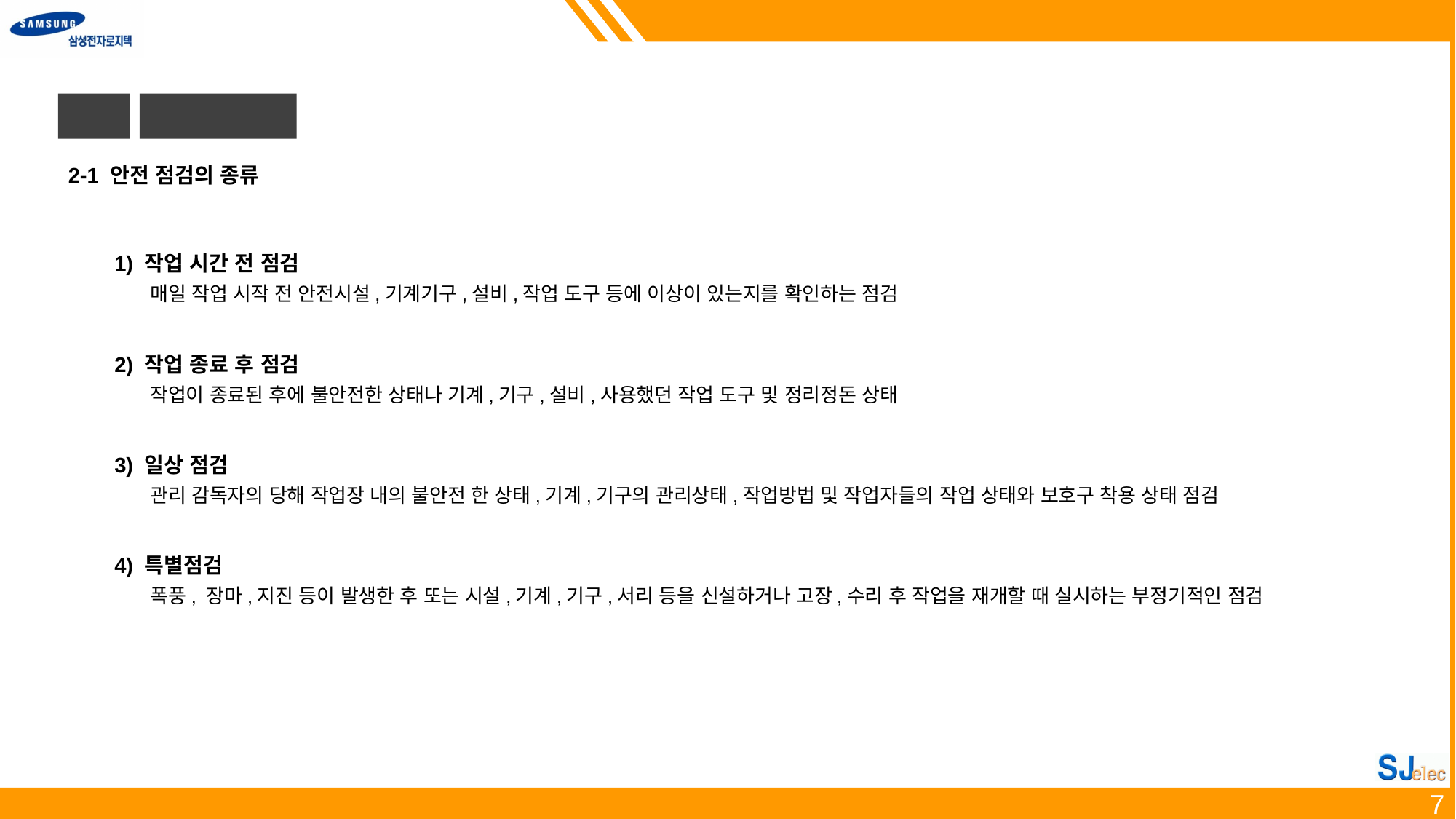

2
안전 점검
2-1 안전 점검의 종류

1) 작업 시간 전 점검
매일 작업 시작 전 안전시설,기계기구,설비,작업 도구 등에 이상이 있는지를 확인하는 점검
2) 작업 종료 후 점검
작업이 종료된 후에 불안전한 상태나 기계,기구,설비,사용했던 작업 도구 및 정리정돈 상태
3) 일상 점검
관리 감독자의 당해 작업장 내의 불안전 한 상태,기계,기구의 관리상태,작업방법 및 작업자들의 작업 상태와 보호구 착용 상태 점검
4) 특별점검
폭풍, 장마,지진 등이 발생한 후 또는 시설,기계,기구,서리 등을 신설하거나 고장,수리 후 작업을 재개할 때 실시하는 부정기적인 점검